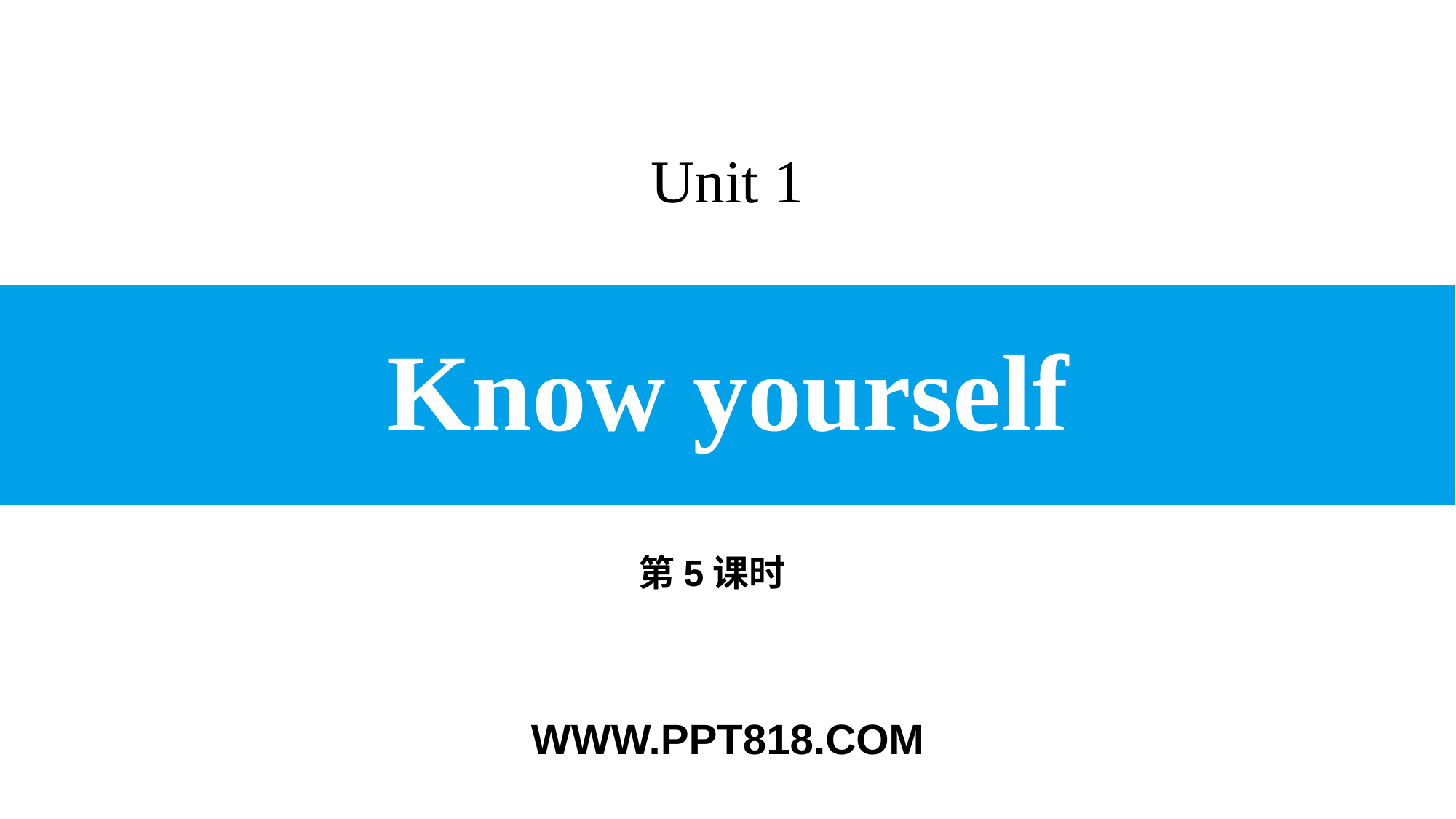

Unit 1
# Know yourself
第5课时
WWW.PPT818.COM